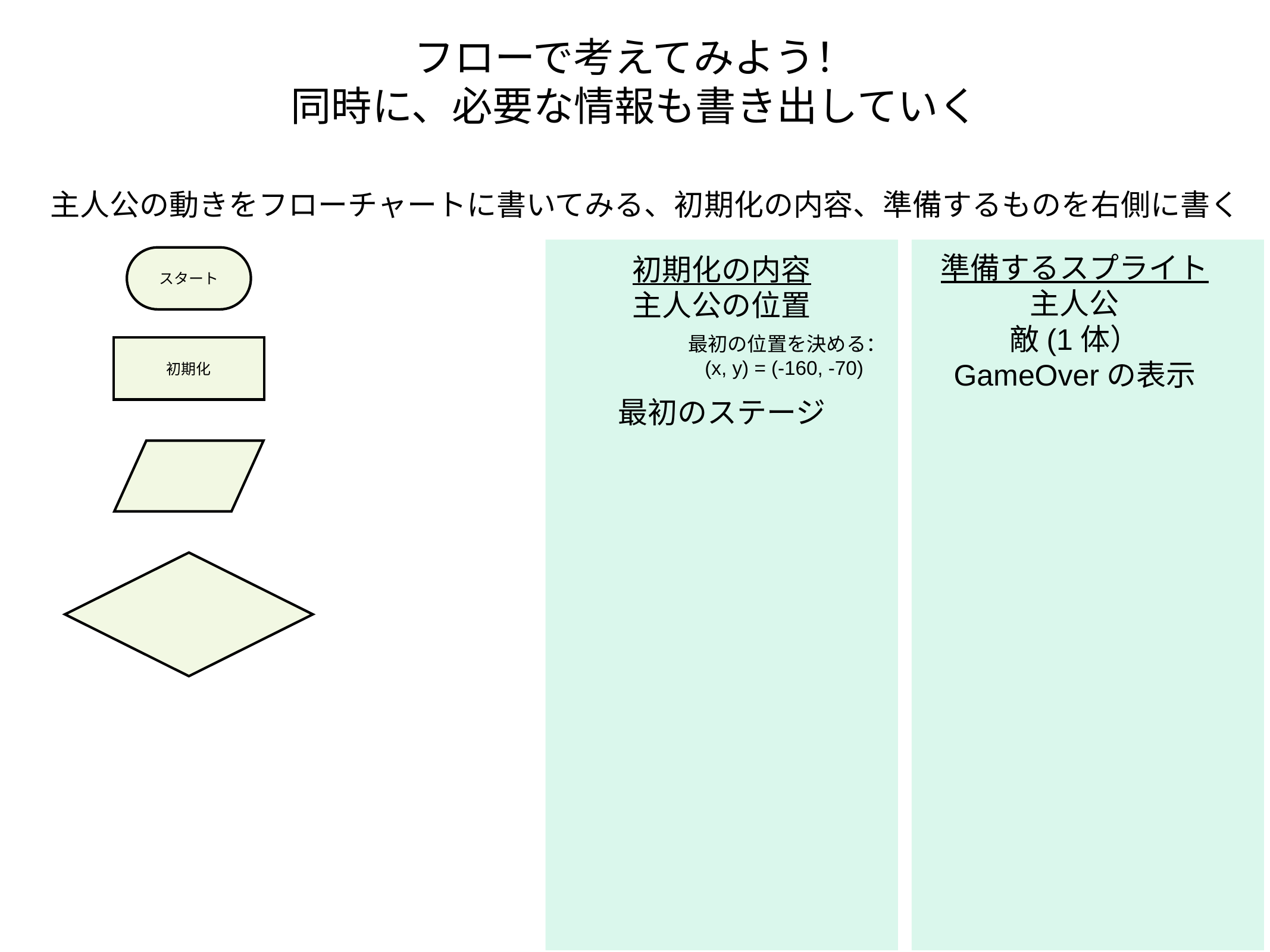

# フローで考えてみよう！
同時に、必要な情報も書き出していく
主人公の動きをフローチャートに書いてみる、初期化の内容、準備するものを右側に書く

準備するスプライト
主人公
敵(1体）
GameOverの表示
初期化の内容
主人公の位置

最初のステージ
スタート
最初の位置を決める：
(x, y) = (-160, -70)
初期化